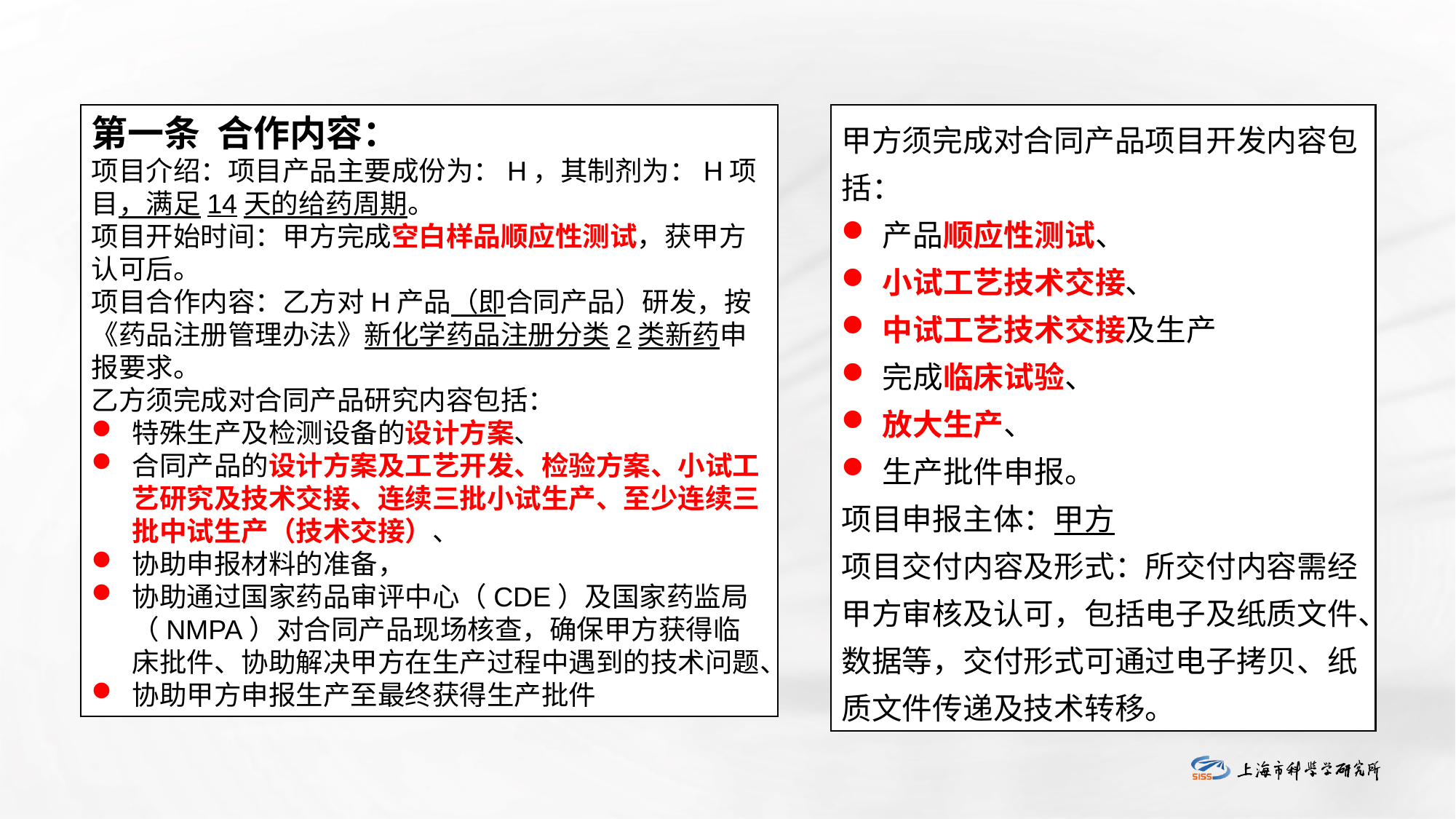

第一条  合作内容：
项目介绍：项目产品主要成份为：H，其制剂为：H项目，满足14天的给药周期。
项目开始时间：甲方完成空白样品顺应性测试，获甲方认可后。
项目合作内容：乙方对H产品（即合同产品）研发，按《药品注册管理办法》新化学药品注册分类2类新药申报要求。
乙方须完成对合同产品研究内容包括：
特殊生产及检测设备的设计方案、
合同产品的设计方案及工艺开发、检验方案、小试工艺研究及技术交接、连续三批小试生产、至少连续三批中试生产（技术交接）、
协助申报材料的准备，
协助通过国家药品审评中心（CDE）及国家药监局（NMPA）对合同产品现场核查，确保甲方获得临床批件、协助解决甲方在生产过程中遇到的技术问题、
协助甲方申报生产至最终获得生产批件
甲方须完成对合同产品项目开发内容包括：
产品顺应性测试、
小试工艺技术交接、
中试工艺技术交接及生产
完成临床试验、
放大生产、
生产批件申报。
项目申报主体：甲方
项目交付内容及形式：所交付内容需经甲方审核及认可，包括电子及纸质文件、数据等，交付形式可通过电子拷贝、纸质文件传递及技术转移。